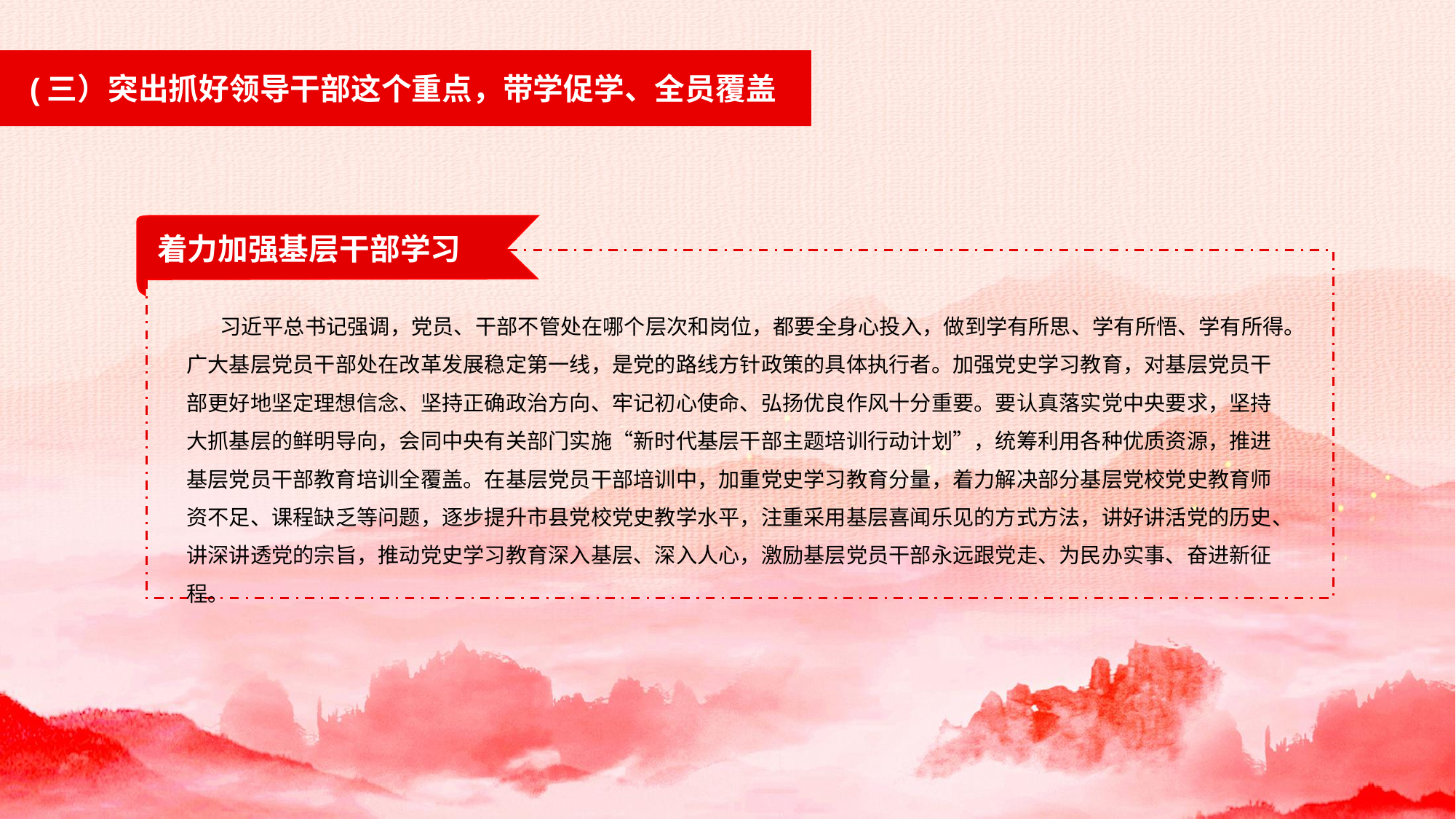

(三）突出抓好领导干部这个重点，带学促学、全员覆盖

着力加强基层干部学习
      习近平总书记强调，党员、干部不管处在哪个层次和岗位，都要全身心投入，做到学有所思、学有所悟、学有所得。广大基层党员干部处在改革发展稳定第一线，是党的路线方针政策的具体执行者。加强党史学习教育，对基层党员干部更好地坚定理想信念、坚持正确政治方向、牢记初心使命、弘扬优良作风十分重要。要认真落实党中央要求，坚持大抓基层的鲜明导向，会同中央有关部门实施“新时代基层干部主题培训行动计划”，统筹利用各种优质资源，推进基层党员干部教育培训全覆盖。在基层党员干部培训中，加重党史学习教育分量，着力解决部分基层党校党史教育师资不足、课程缺乏等问题，逐步提升市县党校党史教学水平，注重采用基层喜闻乐见的方式方法，讲好讲活党的历史、讲深讲透党的宗旨，推动党史学习教育深入基层、深入人心，激励基层党员干部永远跟党走、为民办实事、奋进新征程。